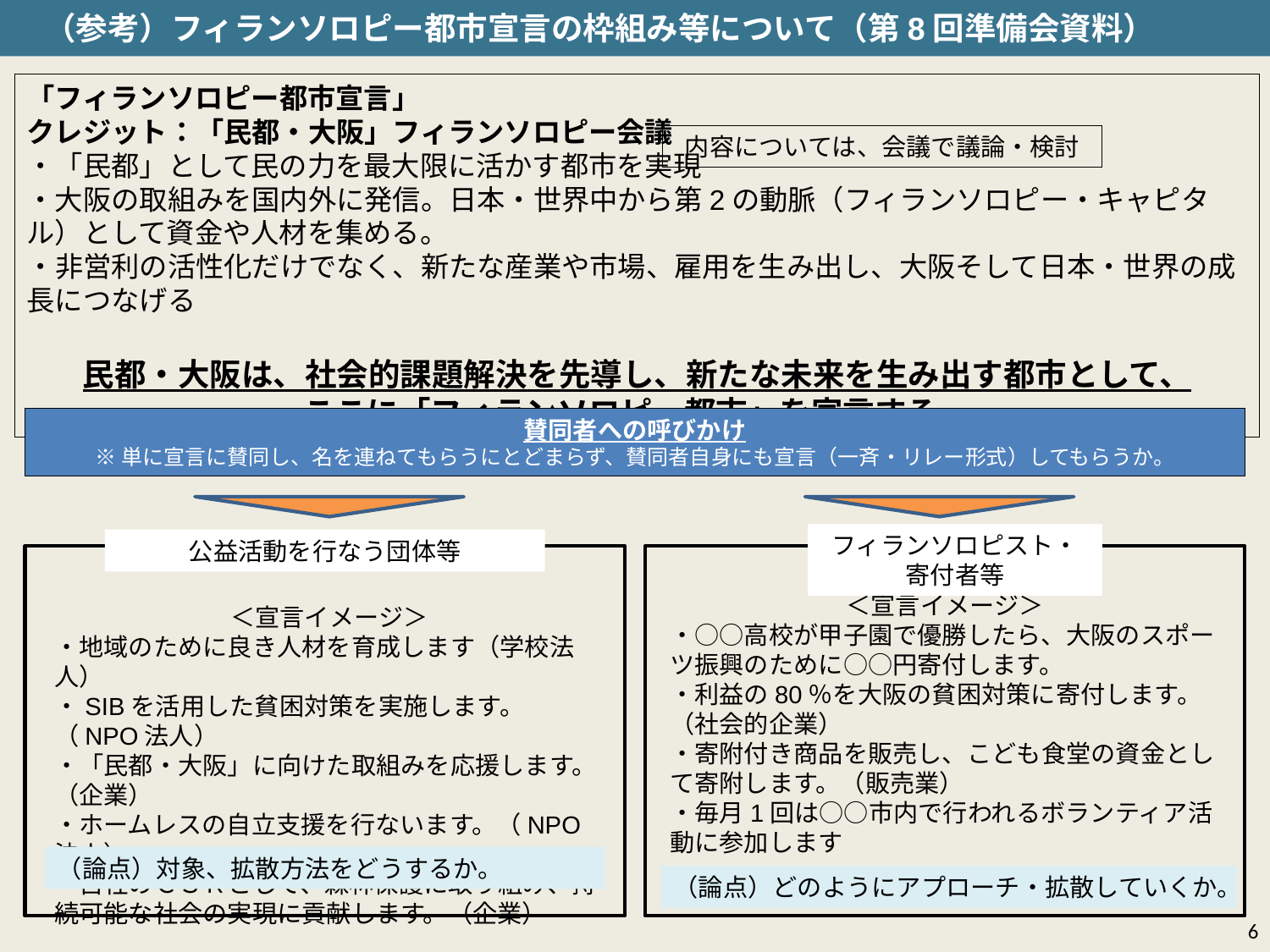

（参考）フィランソロピー都市宣言の枠組み等について（第8回準備会資料）
「フィランソロピー都市宣言」
クレジット：「民都・大阪」フィランソロピー会議
・「民都」として民の力を最大限に活かす都市を実現
・大阪の取組みを国内外に発信。日本・世界中から第2の動脈（フィランソロピー・キャピタル）として資金や人材を集める。
・非営利の活性化だけでなく、新たな産業や市場、雇用を生み出し、大阪そして日本・世界の成長につなげる

民都・大阪は、社会的課題解決を先導し、新たな未来を生み出す都市として、
ここに「フィランソロピー都市」を宣言する。
内容については、会議で議論・検討
賛同者への呼びかけ
※単に宣言に賛同し、名を連ねてもらうにとどまらず、賛同者自身にも宣言（一斉・リレー形式）してもらうか。

フィランソロピスト・寄付者等
公益活動を行なう団体等

＜宣言イメージ＞
・○○高校が甲子園で優勝したら、大阪のスポーツ振興のために○○円寄付します。
・利益の80％を大阪の貧困対策に寄付します。（社会的企業）
・寄附付き商品を販売し、こども食堂の資金として寄附します。（販売業）
・毎月1回は○○市内で行われるボランティア活動に参加します
＜宣言イメージ＞
・地域のために良き人材を育成します（学校法人）
・SIBを活用した貧困対策を実施します。（NPO法人）
・「民都・大阪」に向けた取組みを応援します。（企業）
・ホームレスの自立支援を行ないます。（NPO法人）
・自社のＣＳＲとして、森林保護に取り組み、持続可能な社会の実現に貢献します。（企業）
（論点）対象、拡散方法をどうするか。
（論点）どのようにアプローチ・拡散していくか。
6